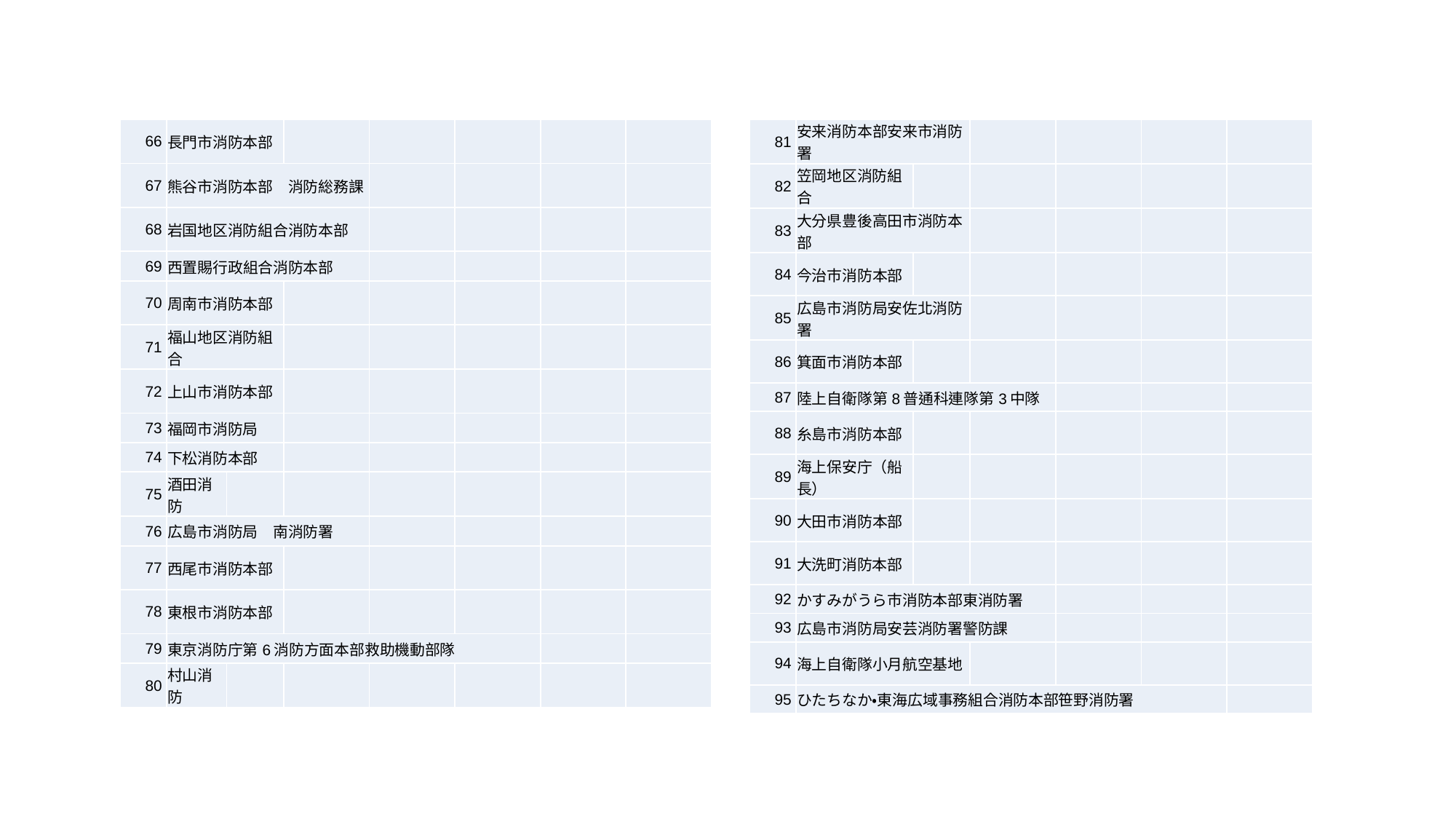

| 81 | 安来消防本部安来市消防署 |  |  |  |  |  |
| --- | --- | --- | --- | --- | --- | --- |
| 82 | 笠岡地区消防組合 |  |  |  |  |  |
| 83 | 大分県豊後高田市消防本部 |  |  |  |  |  |
| 84 | 今治市消防本部 |  |  |  |  |  |
| 85 | 広島市消防局安佐北消防署 |  |  |  |  |  |
| 86 | 箕面市消防本部 |  |  |  |  |  |
| 87 | 陸上自衛隊第8普通科連隊第3中隊 |  |  |  |  |  |
| 88 | 糸島市消防本部 |  |  |  |  |  |
| 89 | 海上保安庁（船長） |  |  |  |  |  |
| 90 | 大田市消防本部 |  |  |  |  |  |
| 91 | 大洗町消防本部 |  |  |  |  |  |
| 92 | かすみがうら市消防本部東消防署 |  |  |  |  |  |
| 93 | 広島市消防局安芸消防署警防課 |  |  |  |  |  |
| 94 | 海上自衛隊小月航空基地 |  |  |  |  |  |
| 95 | ひたちなか・東海広域事務組合消防本部笹野消防署 |  |  |  |  |  |
| 66 | 長門市消防本部 |  |  |  |  |  |  |
| --- | --- | --- | --- | --- | --- | --- | --- |
| 67 | 熊谷市消防本部　消防総務課 |  |  |  |  |  |  |
| 68 | 岩国地区消防組合消防本部 |  |  |  |  |  |  |
| 69 | 西置賜行政組合消防本部 |  |  |  |  |  |  |
| 70 | 周南市消防本部 |  |  |  |  |  |  |
| 71 | 福山地区消防組合 |  |  |  |  |  |  |
| 72 | 上山市消防本部 |  |  |  |  |  |  |
| 73 | 福岡市消防局 |  |  |  |  |  |  |
| 74 | 下松消防本部 |  |  |  |  |  |  |
| 75 | 酒田消防 |  |  |  |  |  |  |
| 76 | 広島市消防局　南消防署 |  |  |  |  |  |  |
| 77 | 西尾市消防本部 |  |  |  |  |  |  |
| 78 | 東根市消防本部 |  |  |  |  |  |  |
| 79 | 東京消防庁第6消防方面本部救助機動部隊 |  |  |  |  |  |  |
| 80 | 村山消防 |  |  |  |  |  |  |